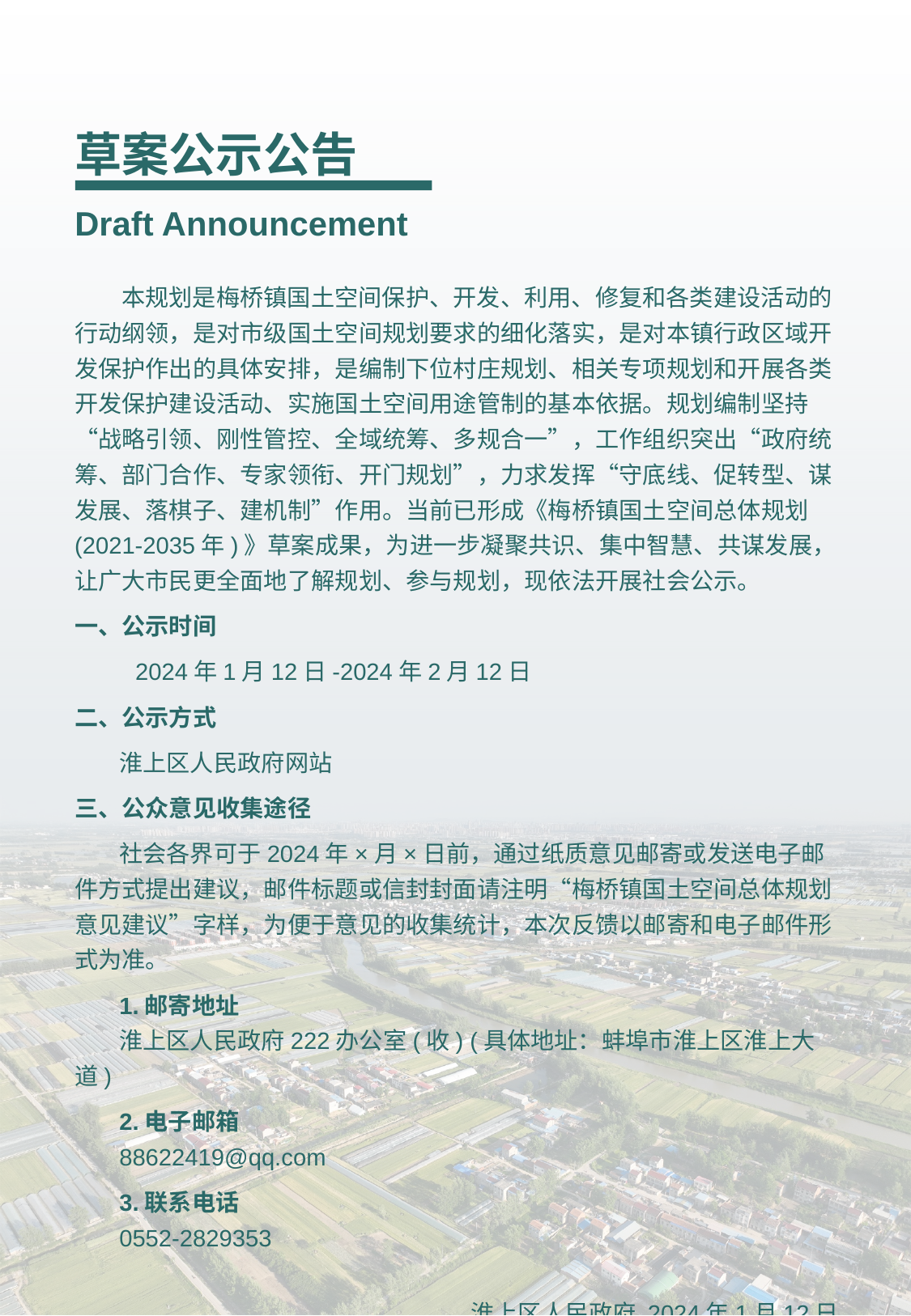

# 草案公示公告 Draft Announcement

本规划是梅桥镇国土空间保护、开发、利用、修复和各类建设活动的行动纲领，是对市级国土空间规划要求的细化落实，是对本镇行政区域开发保护作出的具体安排，是编制下位村庄规划、相关专项规划和开展各类开发保护建设活动、实施国土空间用途管制的基本依据。规划编制坚持“战略引领、刚性管控、全域统筹、多规合一”，工作组织突出“政府统筹、部门合作、专家领衔、开门规划”，力求发挥“守底线、促转型、谋发展、落棋子、建机制”作用。当前已形成《梅桥镇国土空间总体规划(2021-2035年)》草案成果，为进一步凝聚共识、集中智慧、共谋发展，让广大市民更全面地了解规划、参与规划，现依法开展社会公示。
一、公示时间
2024年1月12日-2024年2月12日
二、公示方式
淮上区人民政府网站
三、公众意见收集途径
社会各界可于2024年×月×日前，通过纸质意见邮寄或发送电子邮件方式提出建议，邮件标题或信封封面请注明“梅桥镇国土空间总体规划意见建议”字样，为便于意见的收集统计，本次反馈以邮寄和电子邮件形式为准。
1.邮寄地址
淮上区人民政府222办公室(收) (具体地址：蚌埠市淮上区淮上大道)
2.电子邮箱
88622419@qq.com
3.联系电话
0552-2829353

淮上区人民政府 2024年1月12日